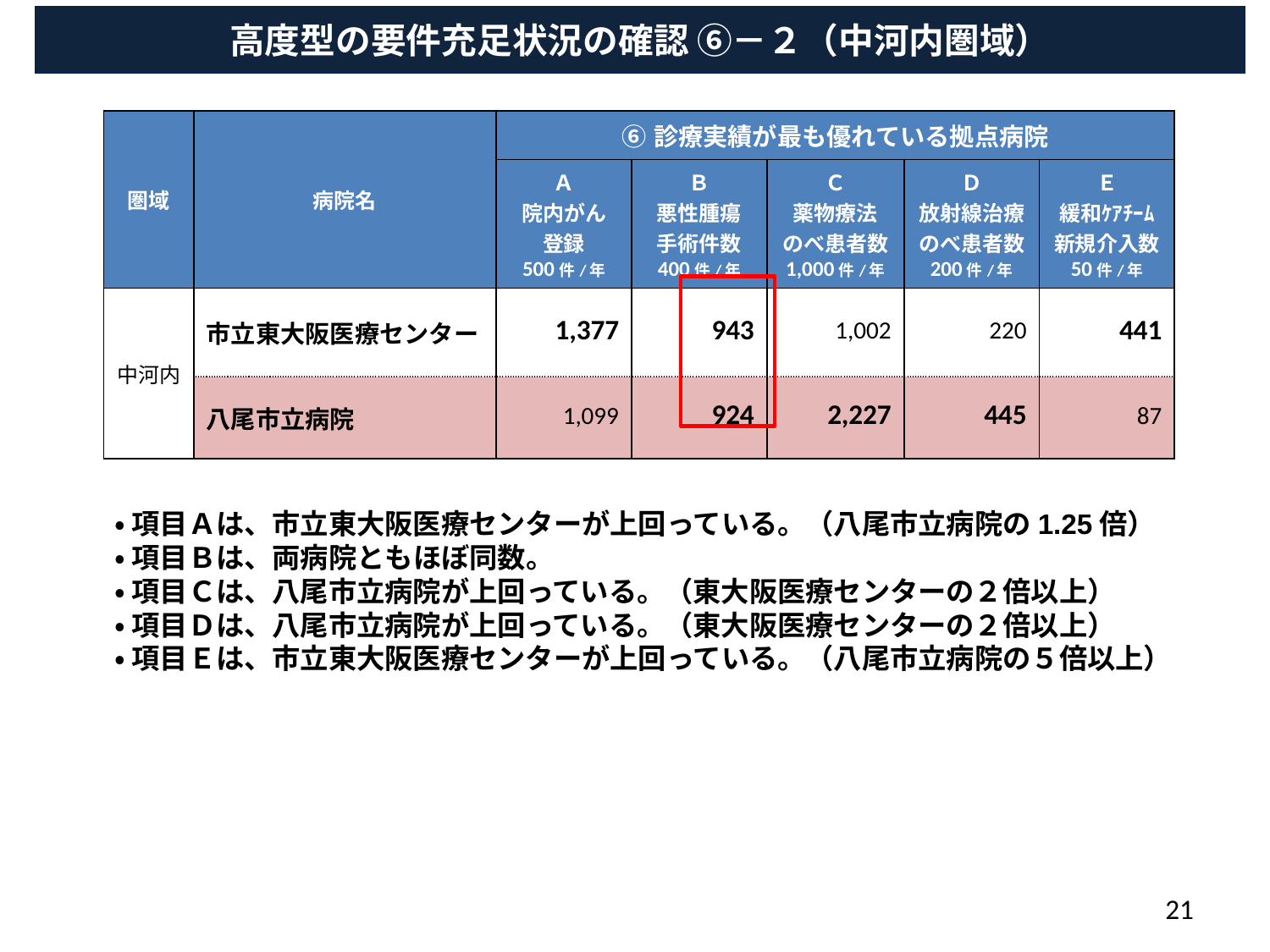

高度型の要件充足状況の確認 ⑥－２（中河内圏域）
| 圏域 | 病院名 | ⑥診療実績が最も優れている拠点病院 |  |  |  |  |
| --- | --- | --- | --- | --- | --- | --- |
|  |  | Ａ 院内がん 登録 500件/年 | Ｂ 悪性腫瘍 手術件数 400件/年 | Ｃ 薬物療法 のべ患者数 1,000件/年 | Ｄ 放射線治療のべ患者数 200件/年 | Ｅ 緩和ｹｱﾁｰﾑ新規介入数 50件/年 |
| 中河内 | 市立東大阪医療センター | 1,377 | 943 | 1,002 | 220 | 441 |
|  | 八尾市立病院 | 1,099 | 924 | 2,227 | 445 | 87 |

・ 項目Ａは、市立東大阪医療センターが上回っている。（八尾市立病院の1.25倍）
・ 項目Ｂは、両病院ともほぼ同数。
・ 項目Ｃは、八尾市立病院が上回っている。（東大阪医療センターの２倍以上）
・ 項目Ｄは、八尾市立病院が上回っている。（東大阪医療センターの２倍以上）
・ 項目Ｅは、市立東大阪医療センターが上回っている。（八尾市立病院の５倍以上）
21